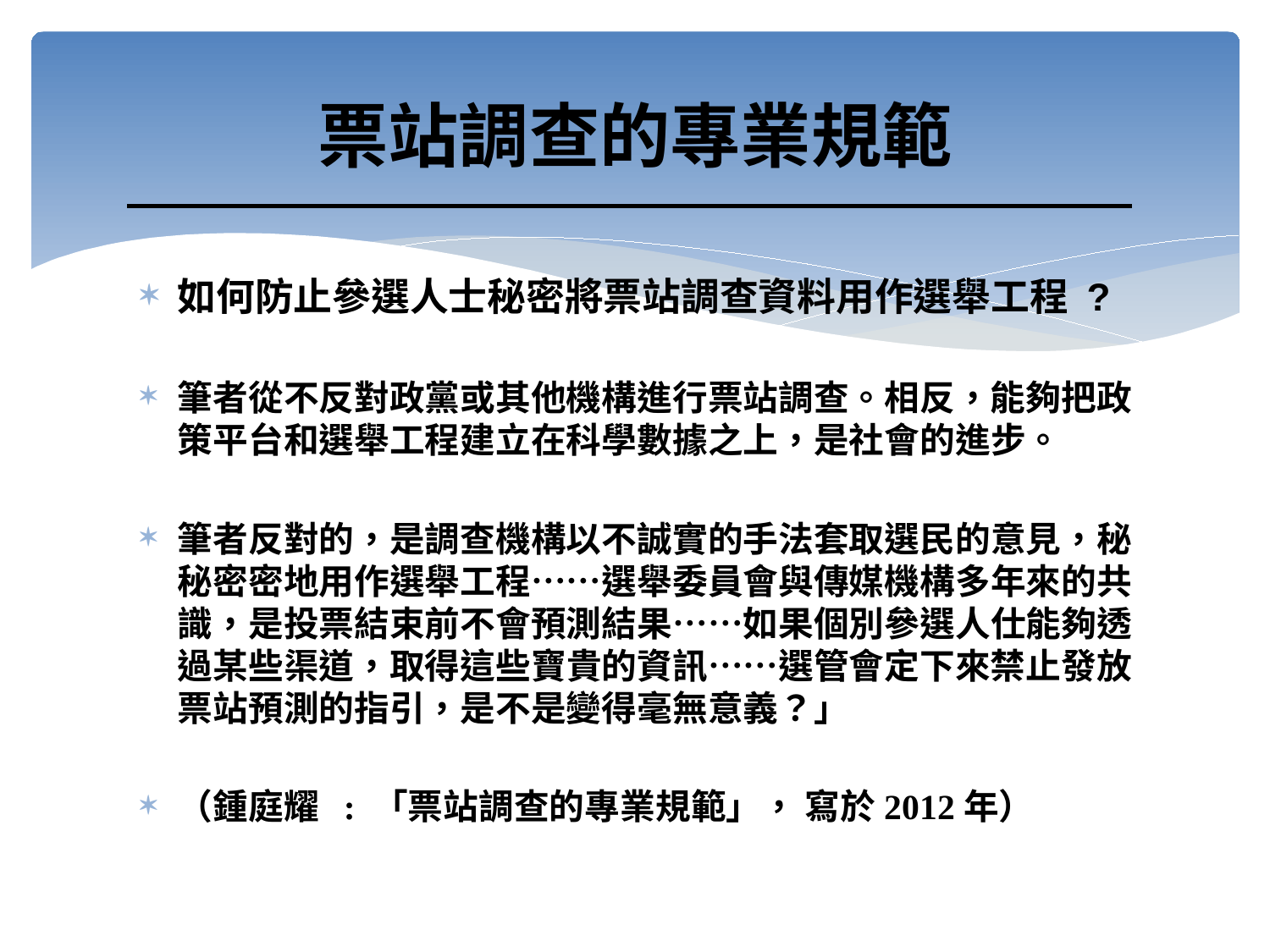

# 票站調查的專業規範
如何防止參選人士秘密將票站調查資料用作選舉工程 ?

筆者從不反對政黨或其他機構進行票站調查。相反，能夠把政策平台和選舉工程建立在科學數據之上，是社會的進步。

筆者反對的，是調查機構以不誠實的手法套取選民的意見，秘秘密密地用作選舉工程……選舉委員會與傳媒機構多年來的共識，是投票結束前不會預測結果……如果個別參選人仕能夠透過某些渠道，取得這些寶貴的資訊……選管會定下來禁止發放票站預測的指引，是不是變得毫無意義？」

（鍾庭耀  : 「票站調查的專業規範」， 寫於2012年）